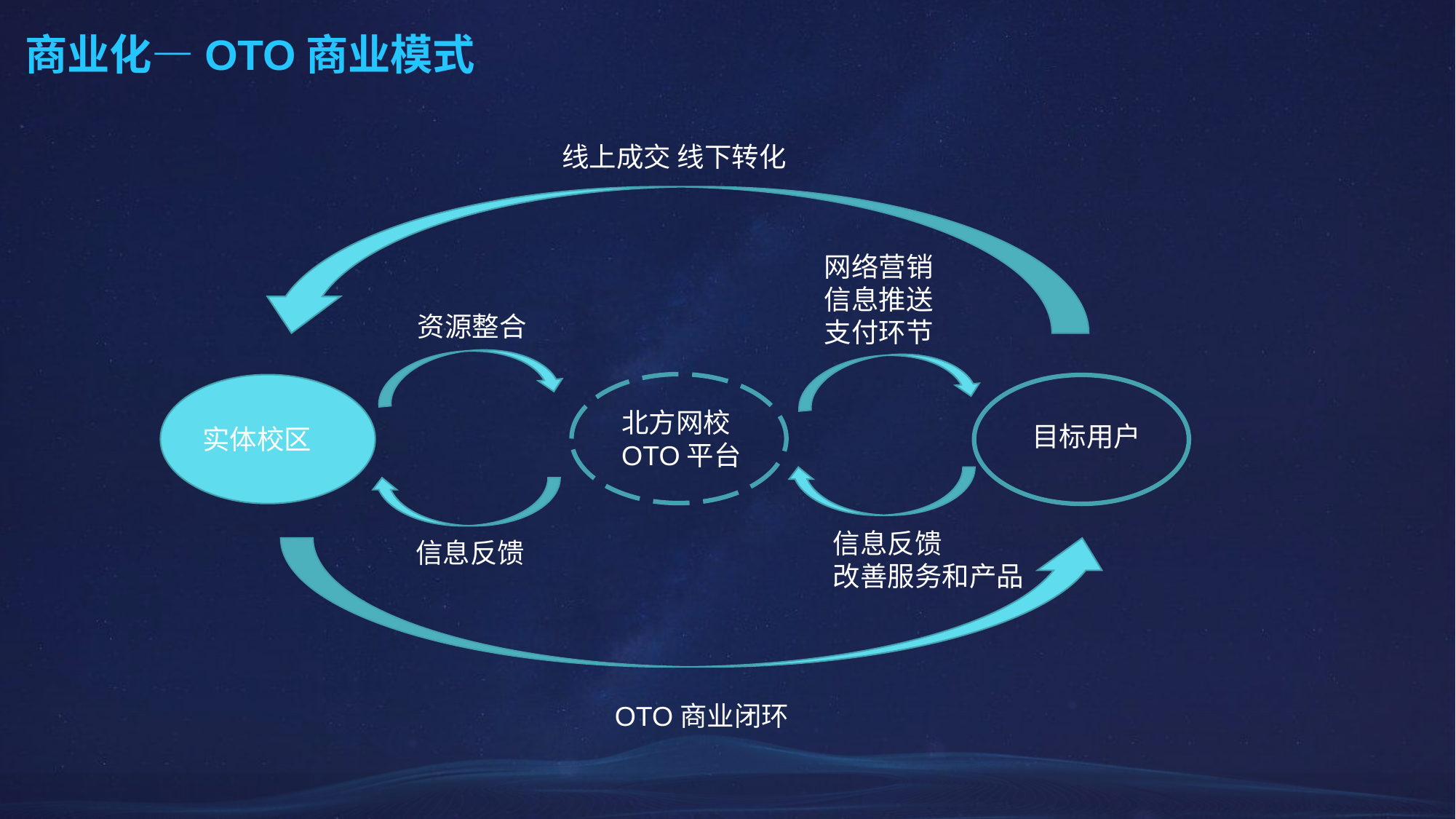

商业化—OTO商业模式
线上成交 线下转化

网络营销
信息推送
支付环节
资源整合

北方网校
OTO平台
目标用户
实体校区

信息反馈
改善服务和产品
信息反馈

OTO商业闭环